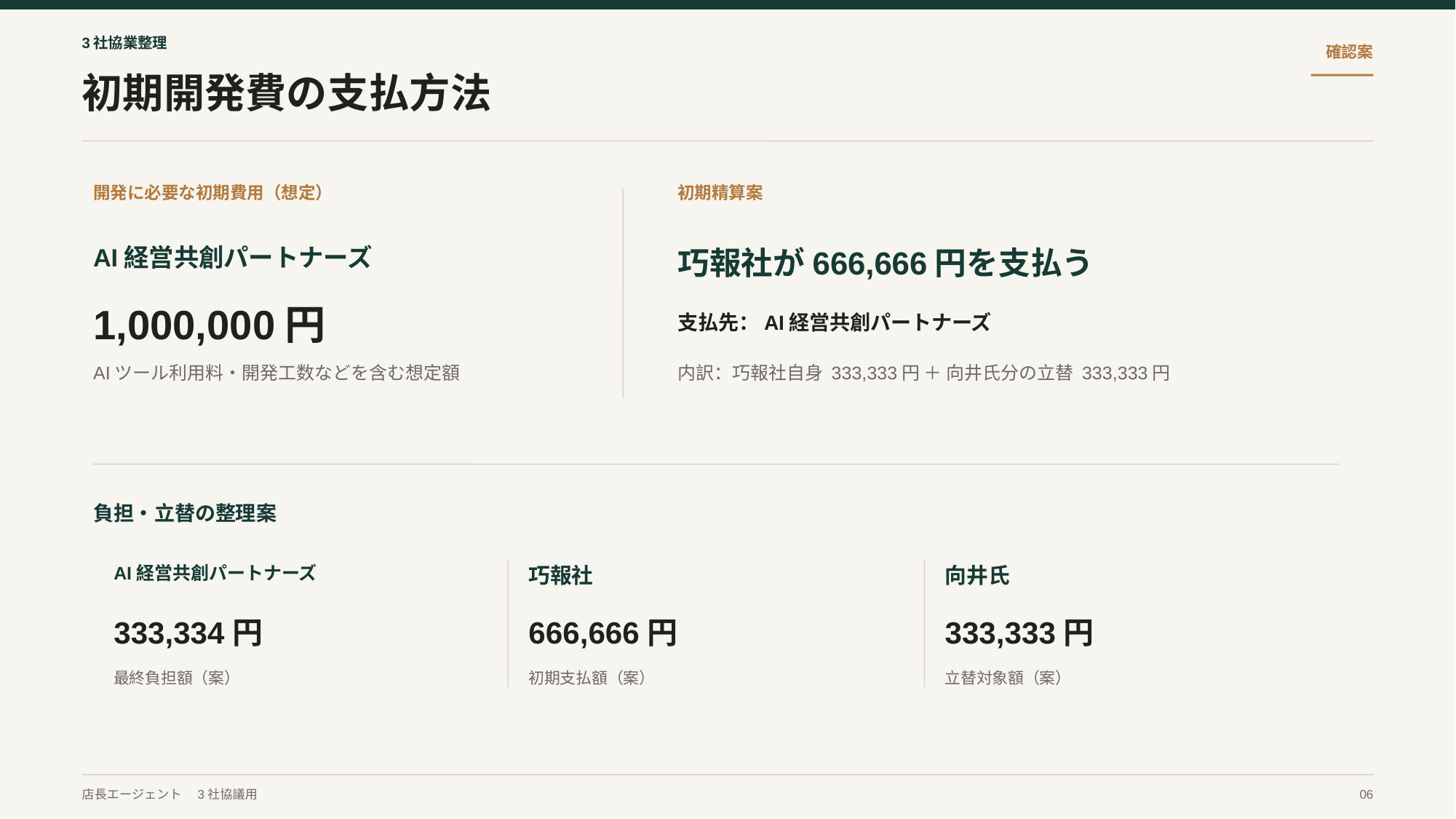

3社協業整理
確認案
初期開発費の支払方法

開発に必要な初期費用（想定）
初期精算案

AI経営共創パートナーズ
巧報社が666,666円を支払う
1,000,000円
支払先：AI経営共創パートナーズ
AIツール利用料・開発工数などを含む想定額
内訳：巧報社自身 333,333円 ＋ 向井氏分の立替 333,333円

負担・立替の整理案
AI経営共創パートナーズ

巧報社

向井氏
333,334円
666,666円
333,333円
最終負担額（案）
初期支払額（案）
立替対象額（案）

店長エージェント　3社協議用
06